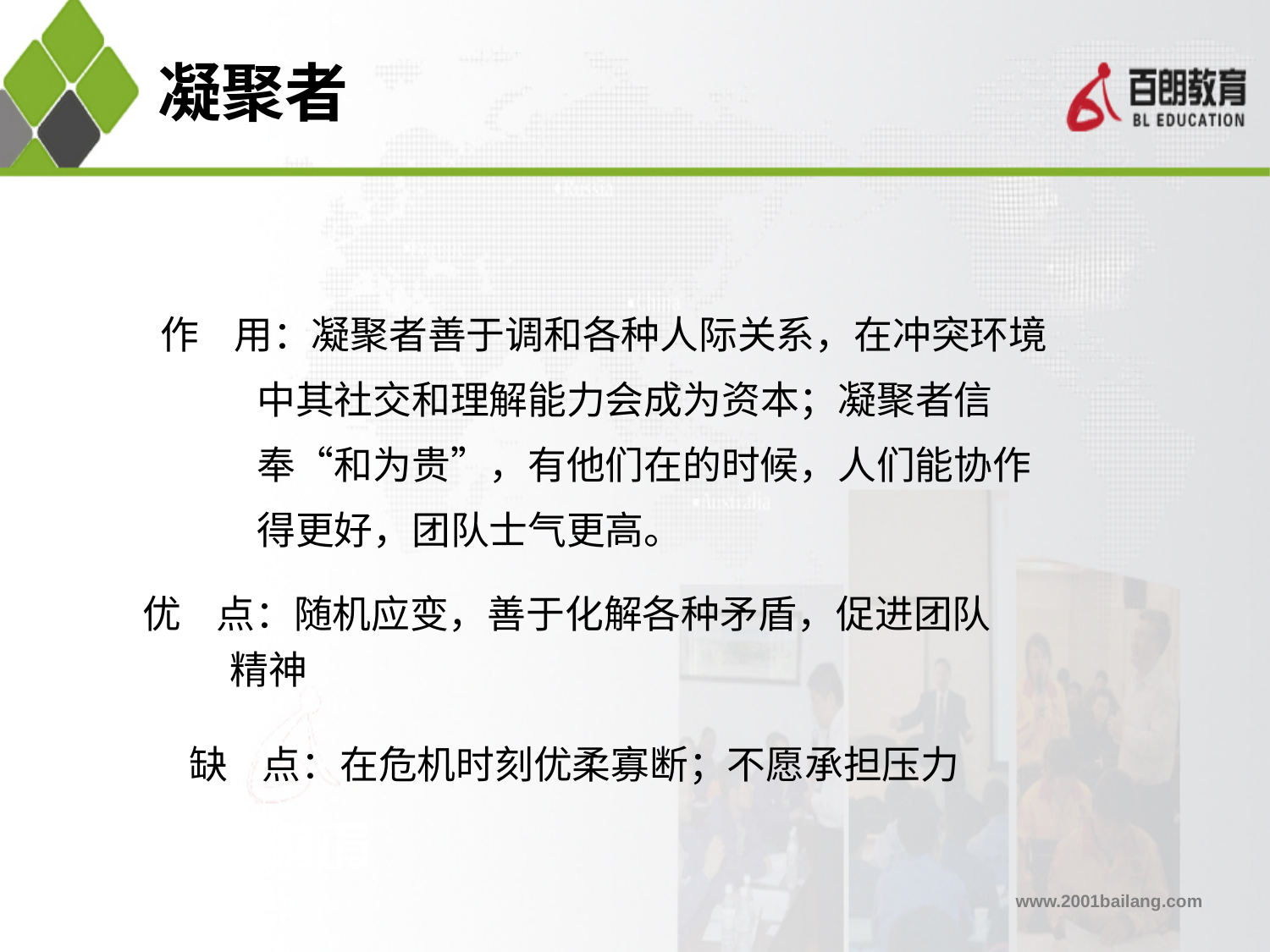

# 凝聚者
作    用：凝聚者善于调和各种人际关系，在冲突环境
          中其社交和理解能力会成为资本；凝聚者信
          奉“和为贵”，有他们在的时候，人们能协作
          得更好，团队士气更高。
   优    点：随机应变，善于化解各种矛盾，促进团队
             精神
 缺    点：在危机时刻优柔寡断；不愿承担压力